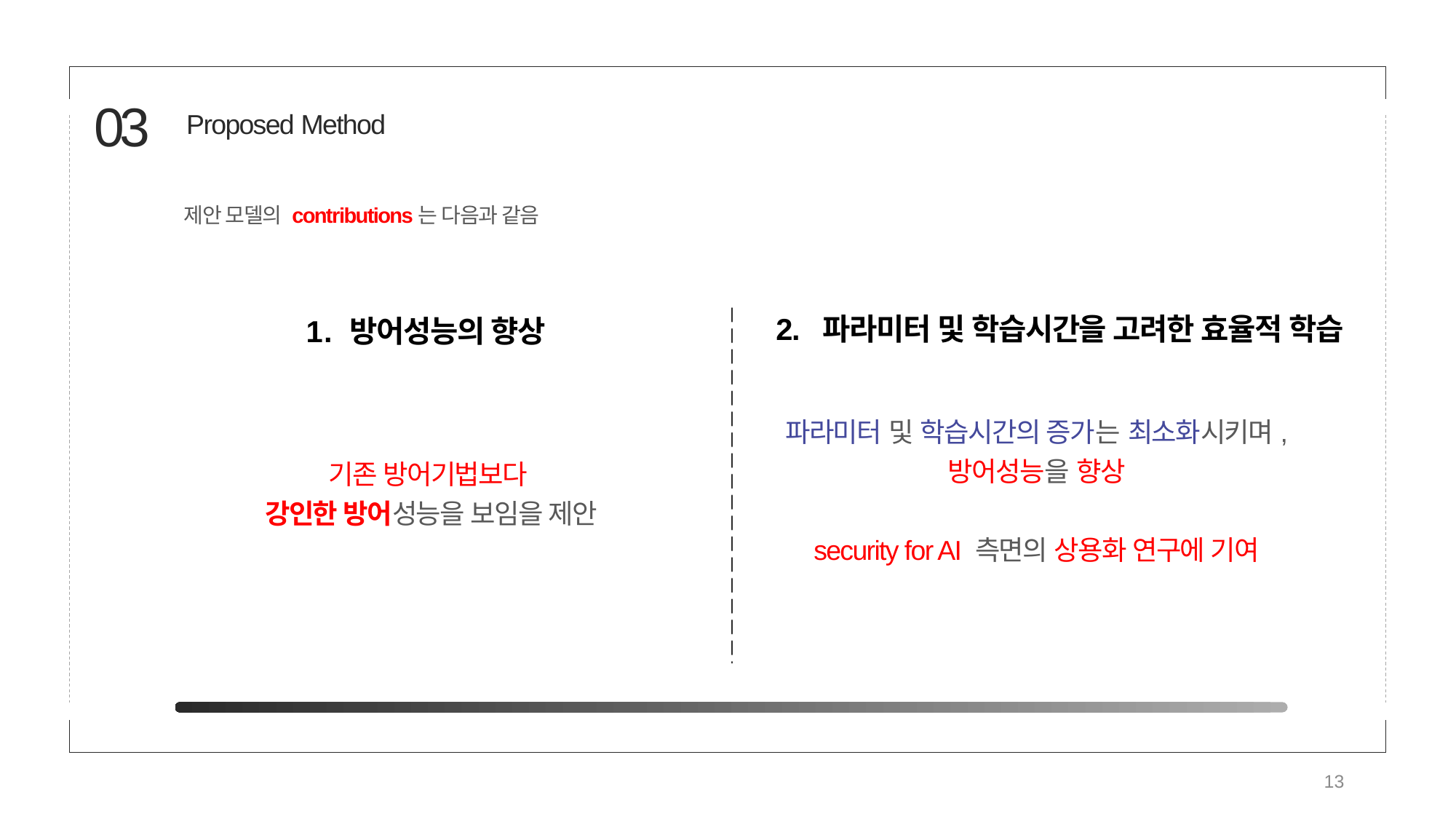

03
Proposed Method
제안 모델의 contributions는 다음과 같음
2.  파라미터 및 학습시간을 고려한 효율적 학습
 방어성능의 향상
파라미터 및 학습시간의 증가는 최소화시키며,
방어성능을 향상
security for AI 측면의 상용화 연구에 기여
기존 방어기법보다
강인한 방어성능을 보임을 제안

13